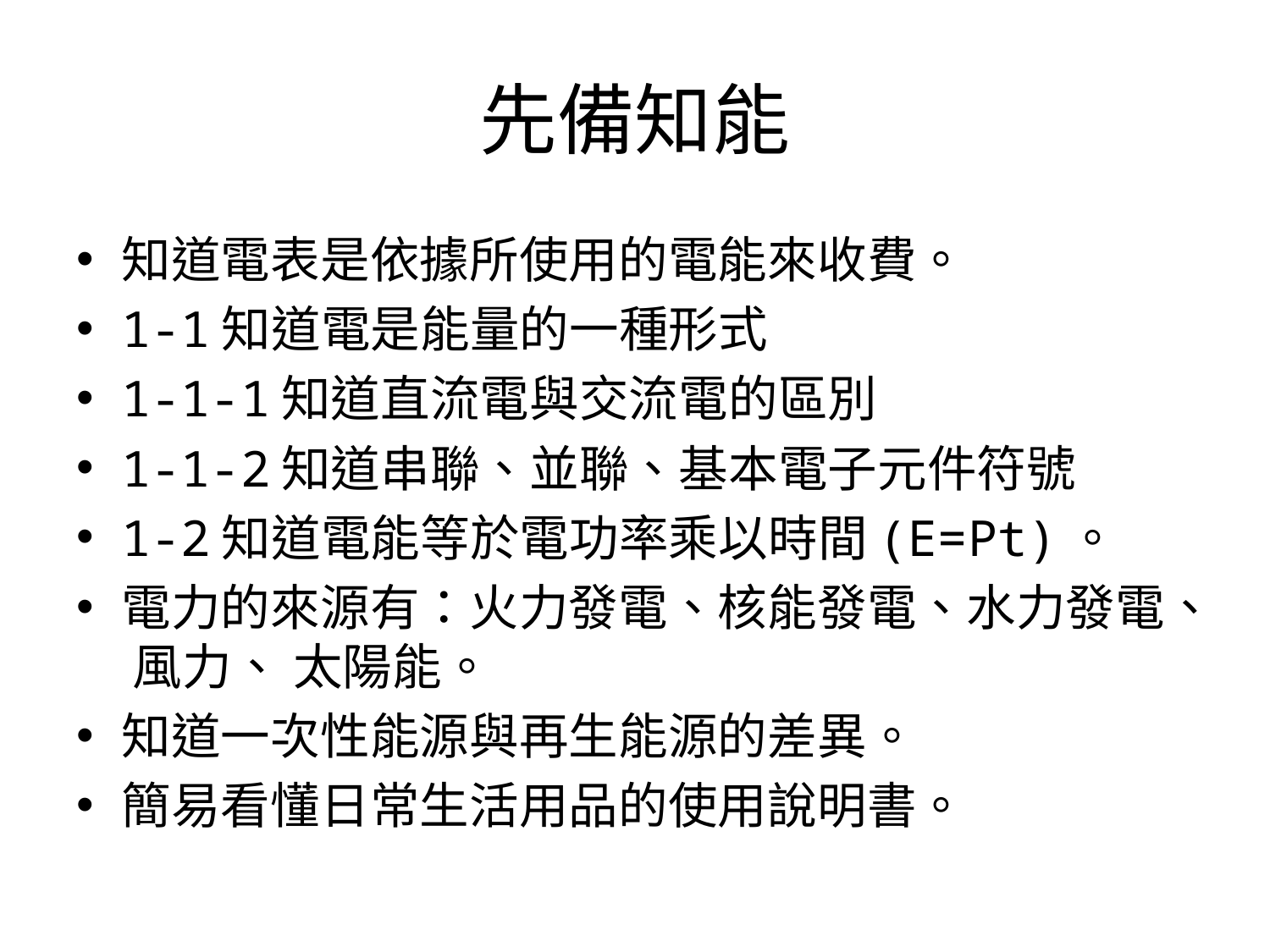

# 先備知能
知道電表是依據所使用的電能來收費。
1-1知道電是能量的一種形式
1-1-1知道直流電與交流電的區別
1-1-2知道串聯、並聯、基本電子元件符號
1-2知道電能等於電功率乘以時間(E=Pt)。
電力的來源有：火力發電、核能發電、水力發電、 風力、 太陽能。
知道一次性能源與再生能源的差異。
簡易看懂日常生活用品的使用說明書。